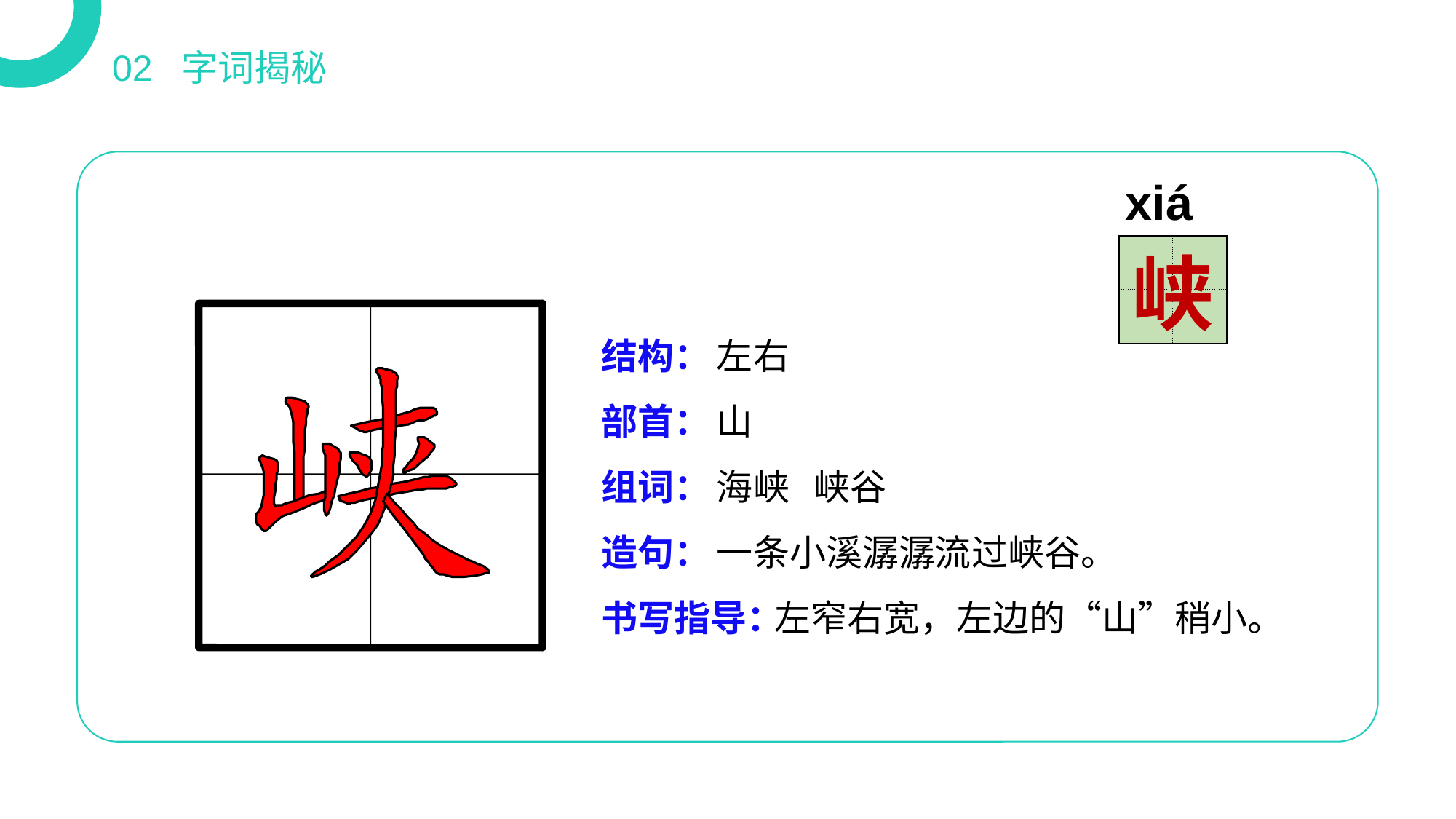

02  字词揭秘
xiá
|  |  |
| --- | --- |
|  |  |
峡

结构：
部首：
组词：
造句：
书写指导：

左右
山
海峡   峡谷
一条小溪潺潺流过峡谷。
      左窄右宽，左边的“山”稍小。